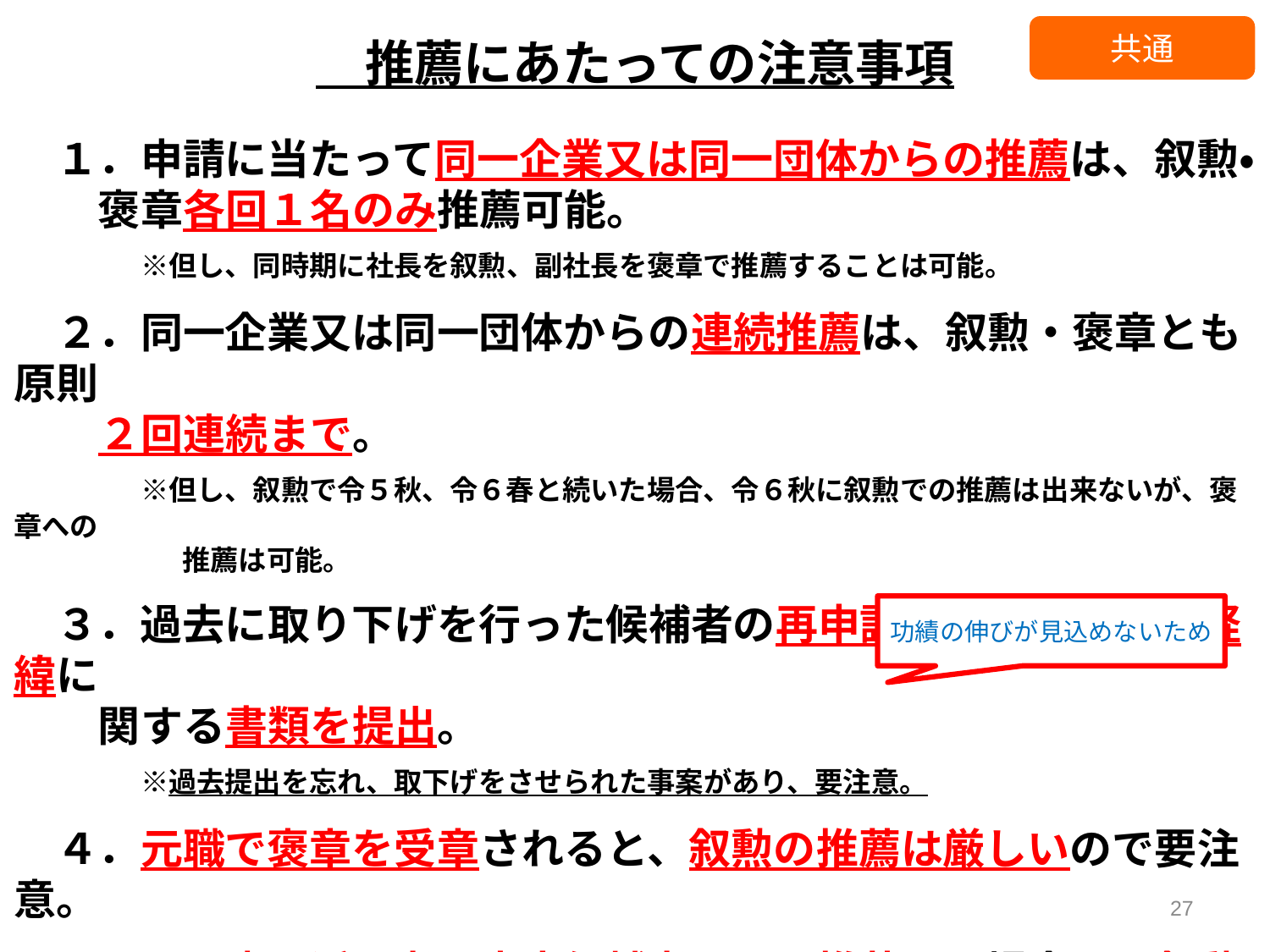

共通
　推薦にあたっての注意事項
　１．申請に当たって同一企業又は同一団体からの推薦は、叙勲・
　　褒章各回１名のみ推薦可能。
　　　※但し、同時期に社長を叙勲、副社長を褒章で推薦することは可能。

　２．同一企業又は同一団体からの連続推薦は、叙勲・褒章とも原則
　　２回連続まで。
　　　※但し、叙勲で令５秋、令６春と続いた場合、令６秋に叙勲での推薦は出来ないが、褒章への
　　　　　　推薦は可能。

　３．過去に取り下げを行った候補者の再申請は、取り下げた経緯に
　　関する書類を提出。
　　　※過去提出を忘れ、取下げをさせられた事案があり、要注意。

　４．元職で褒章を受章されると、叙勲の推薦は厳しいので要注意。

　５．７０歳に近い者を褒章候補者として推薦する場合は、叙勲推薦と
　　の関係を要検討。
　６．正式発令までは情報の取り扱いには十分注意をすること。
功績の伸びが見込めないため
27